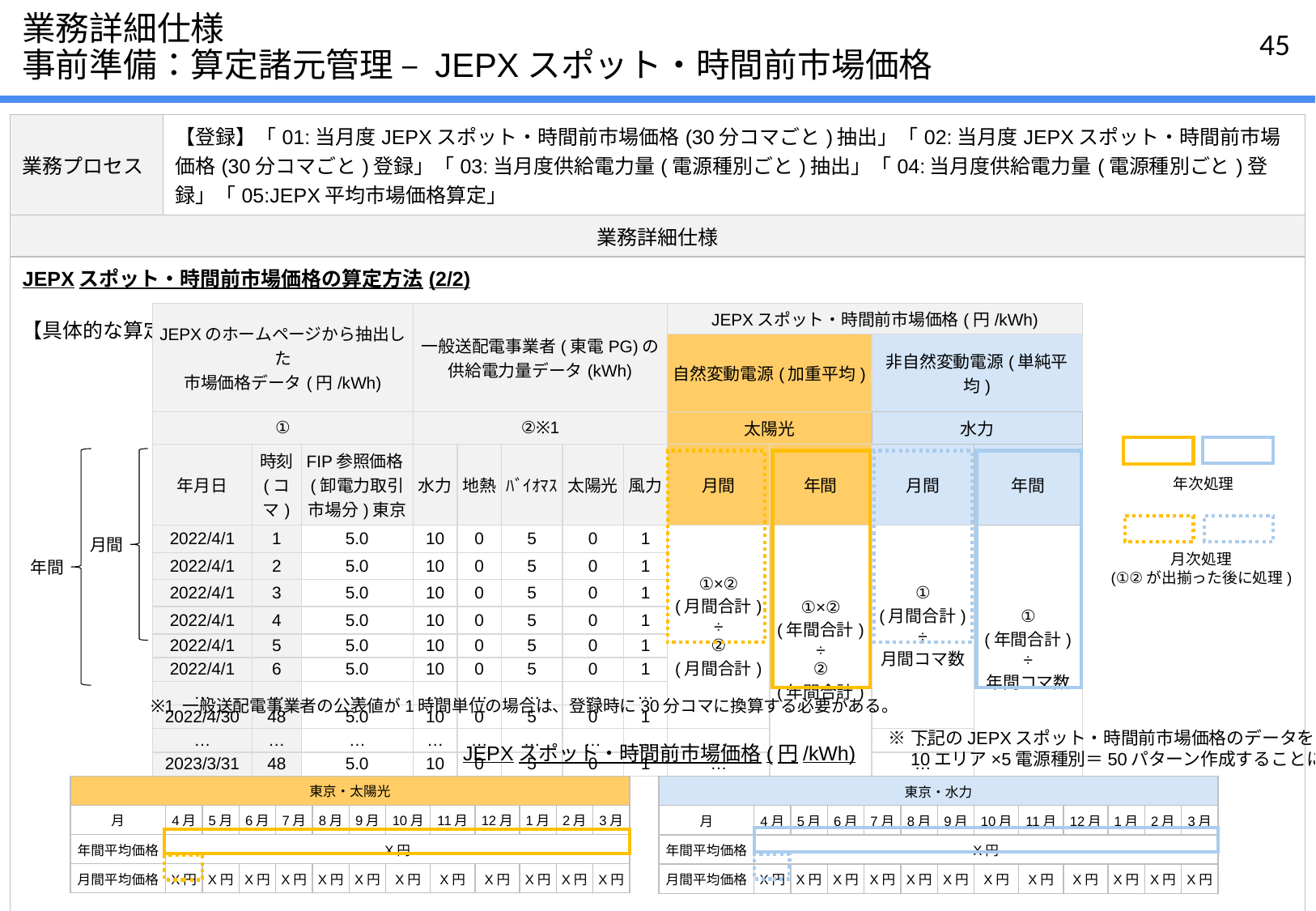

# 業務詳細仕様 事前準備：算定諸元管理 – JEPXスポット・時間前市場価格
| 業務プロセス | 【登録】「01:当月度JEPXスポット・時間前市場価格(30分コマごと)抽出」「02:当月度JEPXスポット・時間前市場価格(30分コマごと)登録」「03:当月度供給電力量(電源種別ごと)抽出」「04:当月度供給電力量(電源種別ごと)登録」「05:JEPX平均市場価格算定」 |
| --- | --- |
| 業務詳細仕様 |  |
| JEPXスポット・時間前市場価格の算定方法(2/2) 【具体的な算定イメージ(東京エリアの場合)】 |  |
| JEPXのホームページから抽出した 市場価格データ(円/kWh) |  |  | 一般送配電事業者(東電PG)の 供給電力量データ(kWh) |  |  |  |  | JEPXスポット・時間前市場価格(円/kWh) |  |  |  |
| --- | --- | --- | --- | --- | --- | --- | --- | --- | --- | --- | --- |
|  |  |  |  |  |  |  |  | 自然変動電源(加重平均) |  | 非自然変動電源(単純平均) |  |
| ① |  |  | ②※1 |  |  |  |  | 太陽光 |  | 水力 |  |
| 年月日 | 時刻 (コマ) | FIP参照価格(卸電力取引市場分)東京 | 水力 | 地熱 | ﾊﾞｲｵﾏｽ | 太陽光 | 風力 | 月間 | 年間 | 月間 | 年間 |
| 2022/4/1 | 1 | 5.0 | 10 | 0 | 5 | 0 | 1 | ①×② (月間合計) ÷ ② (月間合計) | ①×② (年間合計) ÷ ② (年間合計) | ① (月間合計) ÷ 月間コマ数 | ① (年間合計) ÷ 年間コマ数 |
| 2022/4/1 | 2 | 5.0 | 10 | 0 | 5 | 0 | 1 |  |  |  |  |
| 2022/4/1 | 3 | 5.0 | 10 | 0 | 5 | 0 | 1 |  |  |  |  |
| 2022/4/1 | 4 | 5.0 | 10 | 0 | 5 | 0 | 1 |  |  |  |  |
| 2022/4/1 | 5 | 5.0 | 10 | 0 | 5 | 0 | 1 |  |  |  |  |
| 2022/4/1 | 6 | 5.0 | 10 | 0 | 5 | 0 | 1 |  |  |  |  |
| … | … | … | … | … | … | … | … |  |  |  |  |
| 2022/4/30 | 48 | 5.0 | 10 | 0 | 5 | 0 | 1 |  |  |  |  |
| … | … | … | … | … | … | … | … | … |  | … |  |
| 2023/3/31 | 48 | 5.0 | 10 | 0 | 5 | 0 | 1 | … |  | … |  |

年次処理

月間
月次処理
(①②が出揃った後に処理)
年間
※1 一般送配電事業者の公表値が1時間単位の場合は、登録時に30分コマに換算する必要がある。
※下記のJEPXスポット・時間前市場価格のデータを
　10エリア×5電源種別＝50パターン作成することになる
JEPXスポット・時間前市場価格(円/kWh)
| 東京・太陽光 |  |  |  |  |  |  |  |  |  |  |  |  |
| --- | --- | --- | --- | --- | --- | --- | --- | --- | --- | --- | --- | --- |
| 月 | 4月 | 5月 | 6月 | 7月 | 8月 | 9月 | 10月 | 11月 | 12月 | 1月 | 2月 | 3月 |
| 年間平均価格 | X円 |  |  |  |  |  |  |  |  |  |  |  |
| 月間平均価格 | X円 | X円 | X円 | X円 | X円 | X円 | X円 | X円 | X円 | X円 | X円 | X円 |
| 東京・水力 |  |  |  |  |  |  |  |  |  |  |  |  |
| --- | --- | --- | --- | --- | --- | --- | --- | --- | --- | --- | --- | --- |
| 月 | 4月 | 5月 | 6月 | 7月 | 8月 | 9月 | 10月 | 11月 | 12月 | 1月 | 2月 | 3月 |
| 年間平均価格 | X円 |  |  |  |  |  |  |  |  |  |  |  |
| 月間平均価格 | X円 | X円 | X円 | X円 | X円 | X円 | X円 | X円 | X円 | X円 | X円 | X円 |